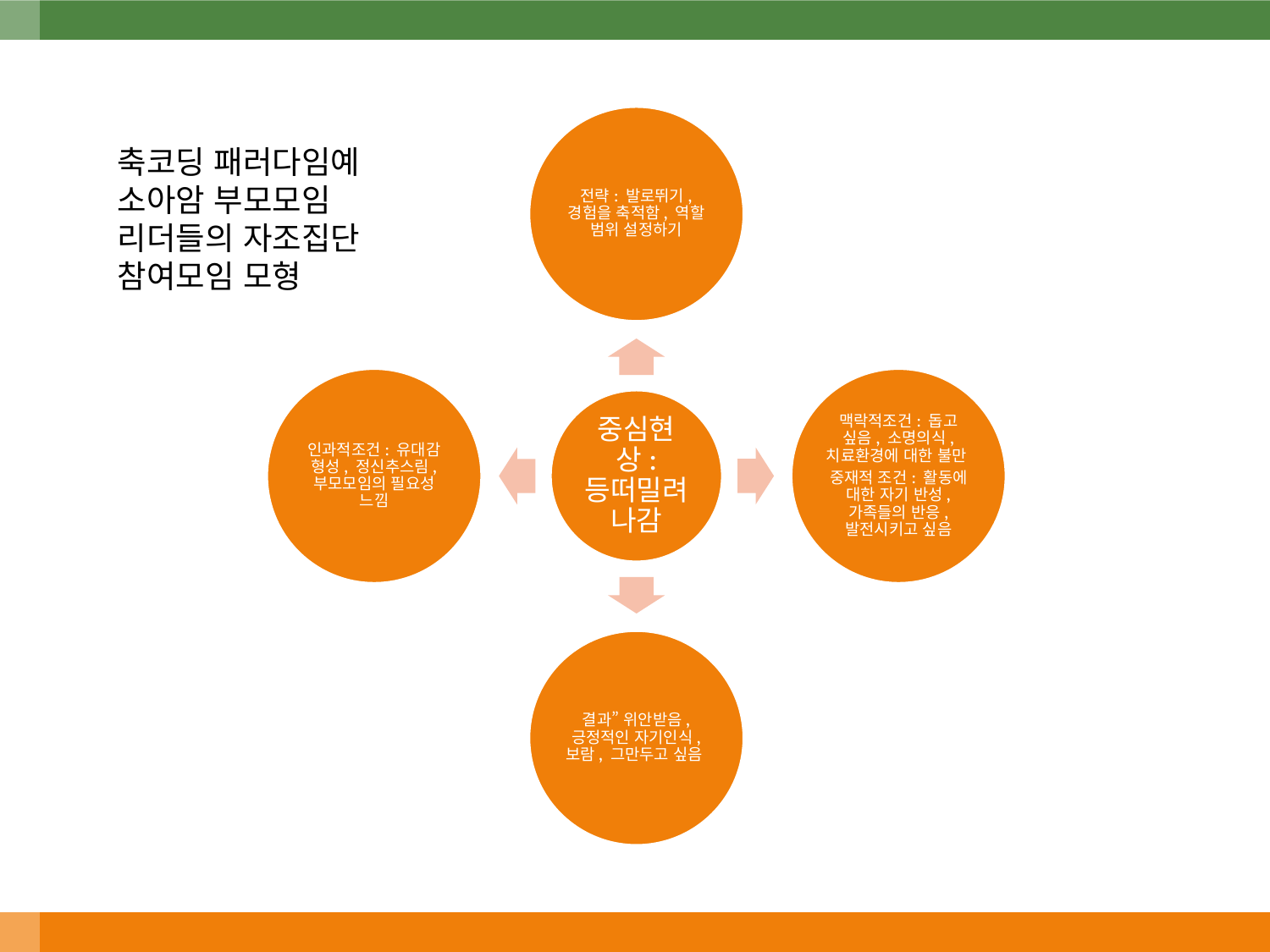

중심현상: 등떠밀려 나감

전략: 발로뛰기, 경험을 축적함, 역할 범위 설정하기

맥락적조건: 돕고 싶음, 소명의식, 치료환경에 대한 불만
중재적 조건: 활동에 대한 자기 반성, 가족들의 반응, 발전시키고 싶음

결과” 위안받음, 긍정적인 자기인식, 보람, 그만두고 싶음

인과적조건: 유대감 형성, 정신추스림, 부모모임의 필요성 느낌
축코딩 패러다임예
소아암 부모모임 리더들의 자조집단 참여모임 모형